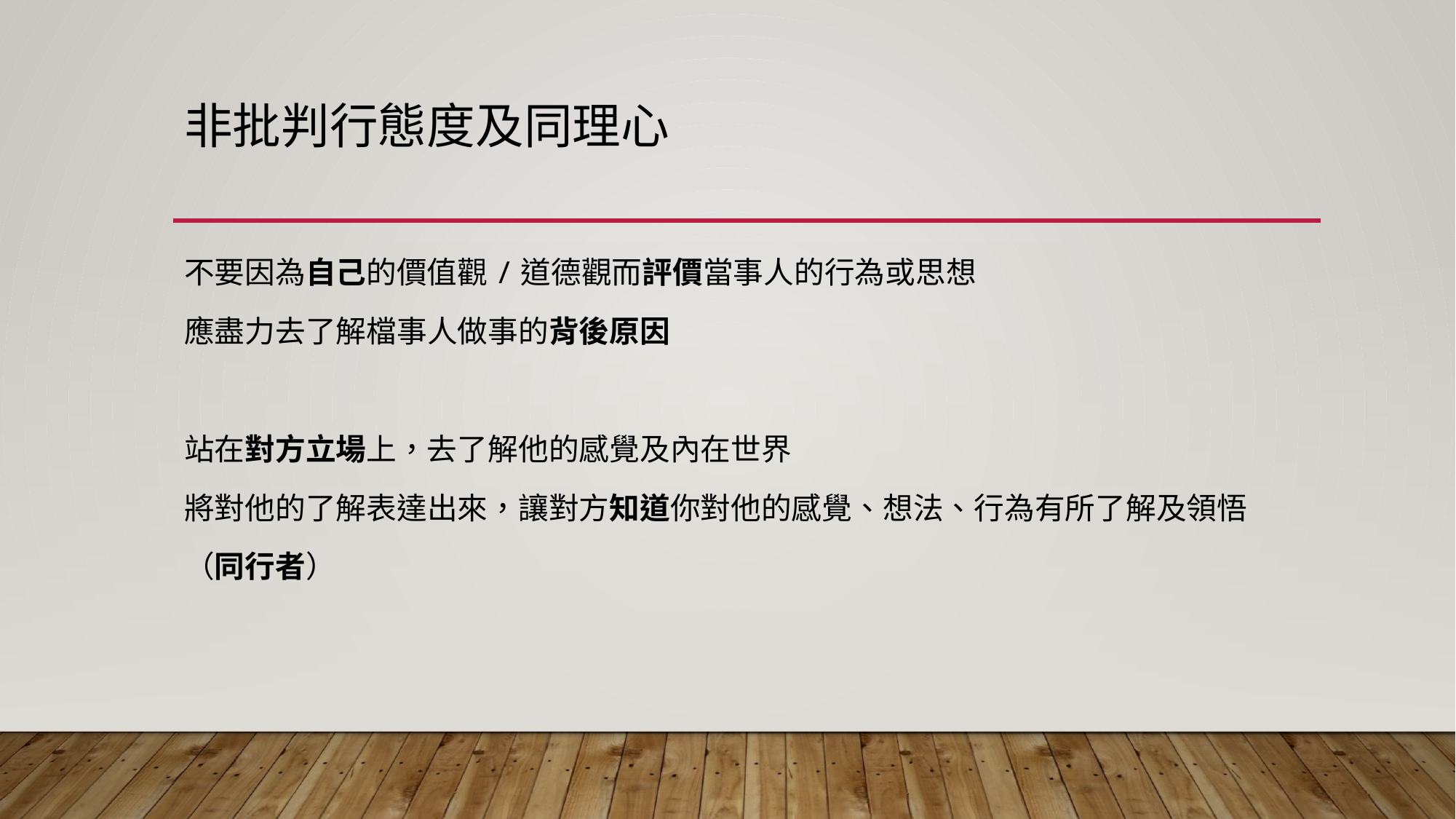

# 非批判行態度及同理心
不要因為自己的價值觀/道德觀而評價當事人的行為或思想
應盡力去了解檔事人做事的背後原因

站在對方立場上，去了解他的感覺及內在世界
將對他的了解表達出來，讓對方知道你對他的感覺、想法、行為有所了解及領悟
（同行者）